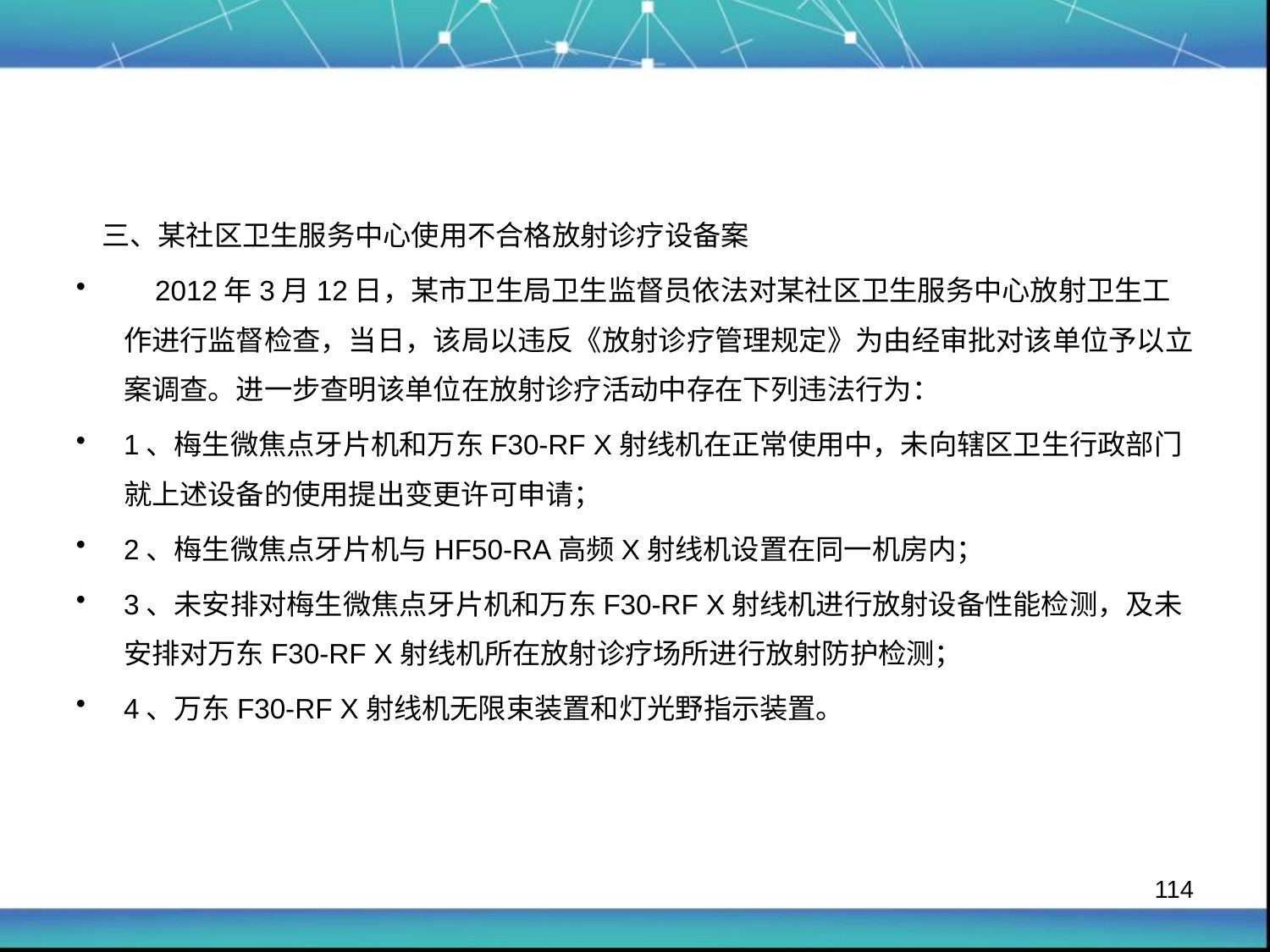

#
   三、某社区卫生服务中心使用不合格放射诊疗设备案
    2012年3月12日，某市卫生局卫生监督员依法对某社区卫生服务中心放射卫生工作进行监督检查，当日，该局以违反《放射诊疗管理规定》为由经审批对该单位予以立案调查。进一步查明该单位在放射诊疗活动中存在下列违法行为：
1、梅生微焦点牙片机和万东F30-RF X射线机在正常使用中，未向辖区卫生行政部门就上述设备的使用提出变更许可申请；
2、梅生微焦点牙片机与HF50-RA高频X射线机设置在同一机房内；
3、未安排对梅生微焦点牙片机和万东F30-RF X射线机进行放射设备性能检测，及未安排对万东F30-RF X射线机所在放射诊疗场所进行放射防护检测；
4、万东F30-RF X射线机无限束装置和灯光野指示装置。
114